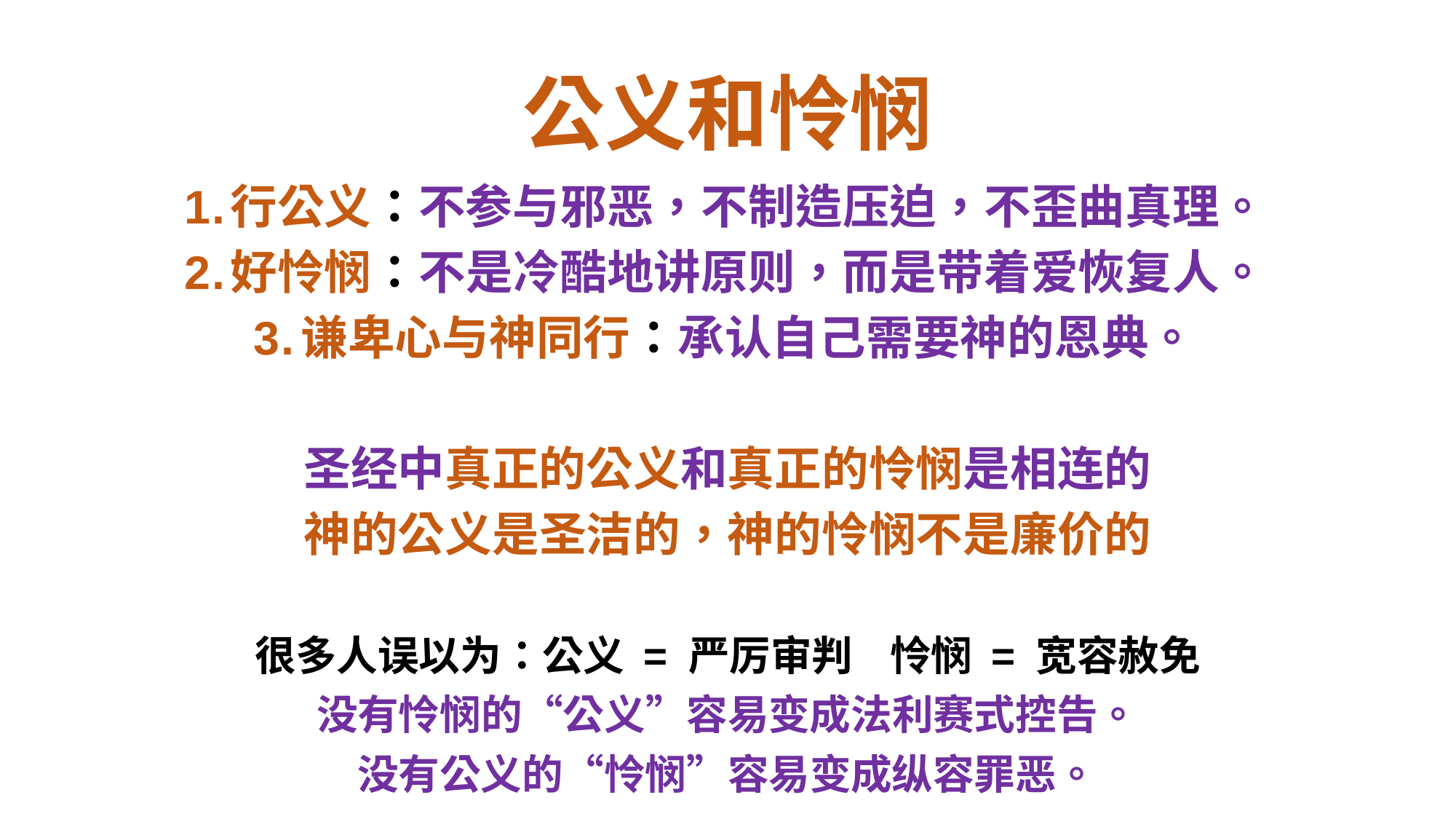

# 公义和怜悯
行公义：不参与邪恶，不制造压迫，不歪曲真理。
好怜悯：不是冷酷地讲原则，而是带着爱恢复人。
谦卑心与神同行：承认自己需要神的恩典。

圣经中真正的公义和真正的怜悯是相连的
神的公义是圣洁的，神的怜悯不是廉价的

很多人误以为：公义 = 严厉审判    怜悯 = 宽容赦免
没有怜悯的“公义”容易变成法利赛式控告。
没有公义的“怜悯”容易变成纵容罪恶。